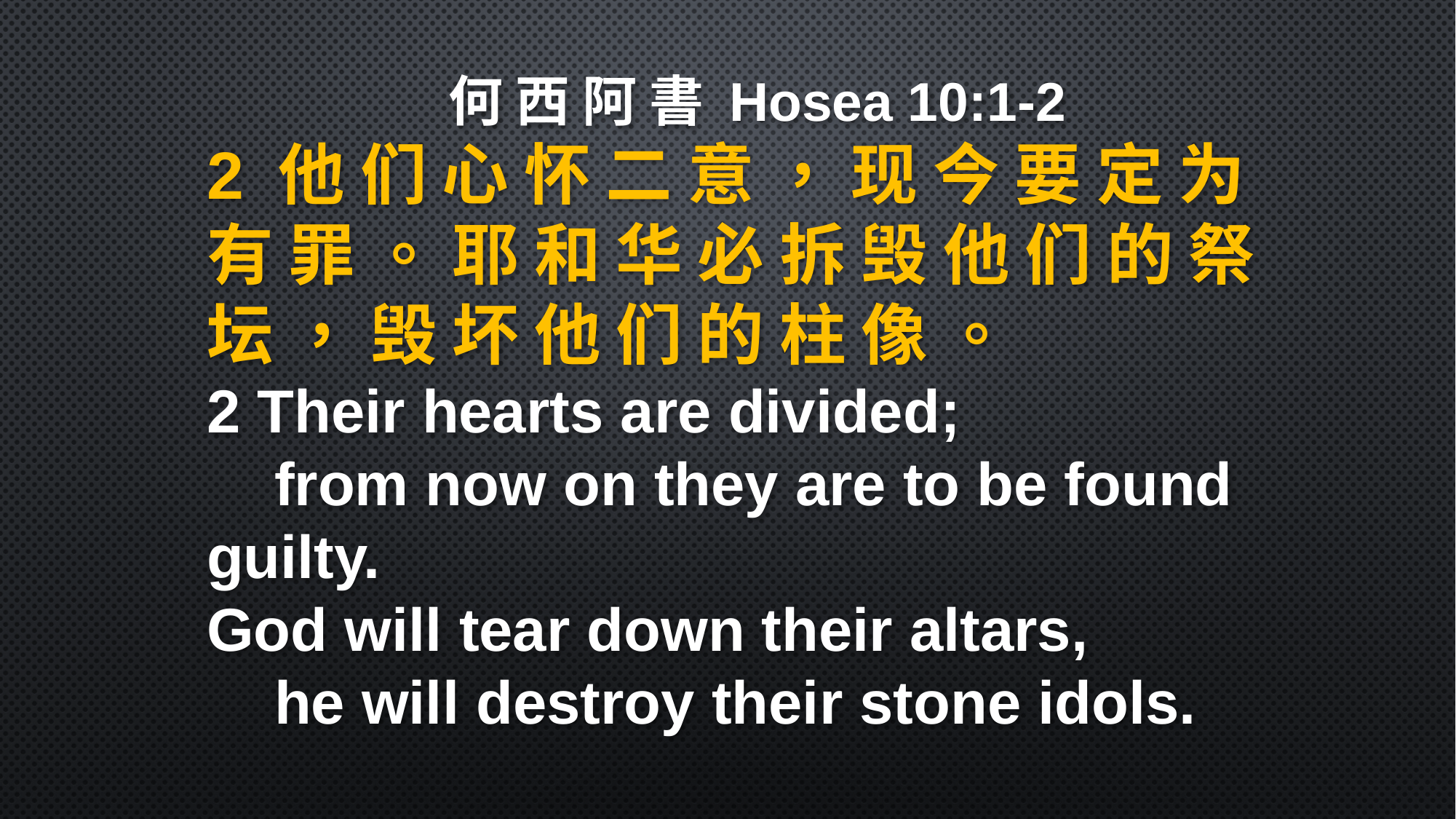

何 西 阿 書 Hosea 10:1-2
2 他 们 心 怀 二 意 ， 现 今 要 定 为 有 罪 。 耶 和 华 必 拆 毁 他 们 的 祭 坛 ， 毁 坏 他 们 的 柱 像 。
2 Their hearts are divided;
    from now on they are to be found guilty.
God will tear down their altars,
    he will destroy their stone idols.